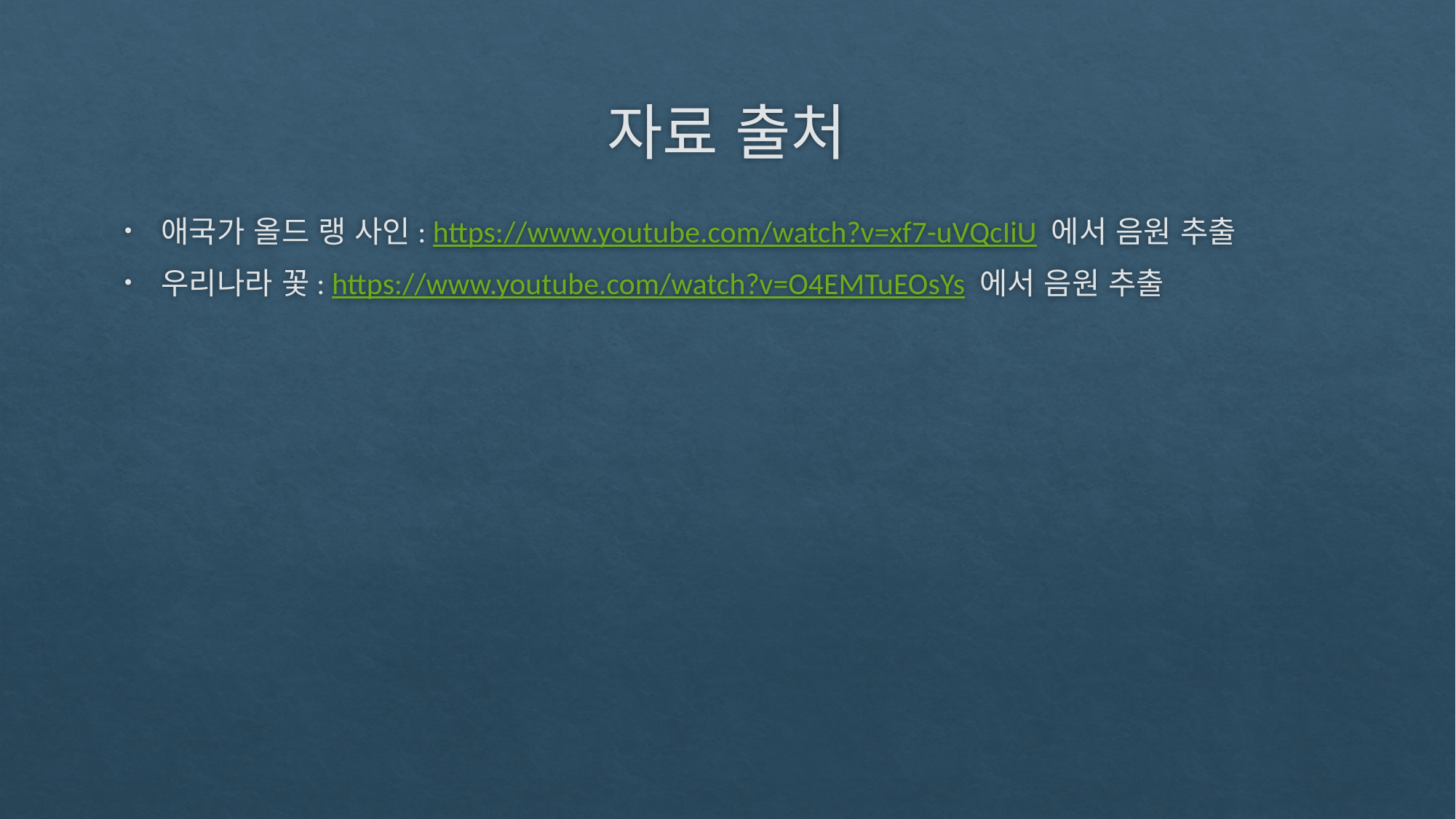

# 자료 출처
애국가 올드 랭 사인: https://www.youtube.com/watch?v=xf7-uVQcIiU 에서 음원 추출
우리나라 꽃: https://www.youtube.com/watch?v=O4EMTuEOsYs 에서 음원 추출